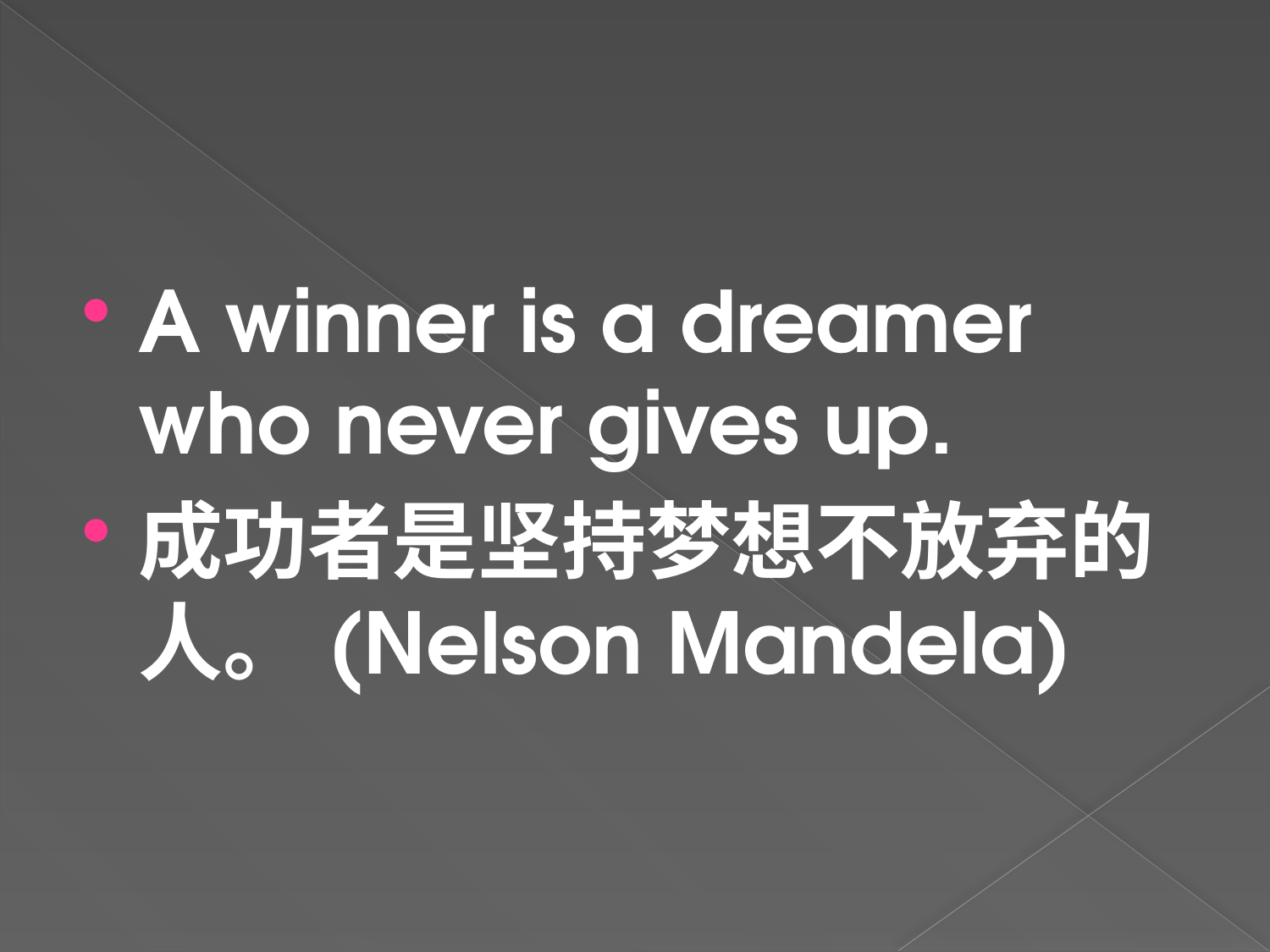

#
A winner is a dreamer who never gives up.
成功者是坚持梦想不放弃的人。(Nelson Mandela)